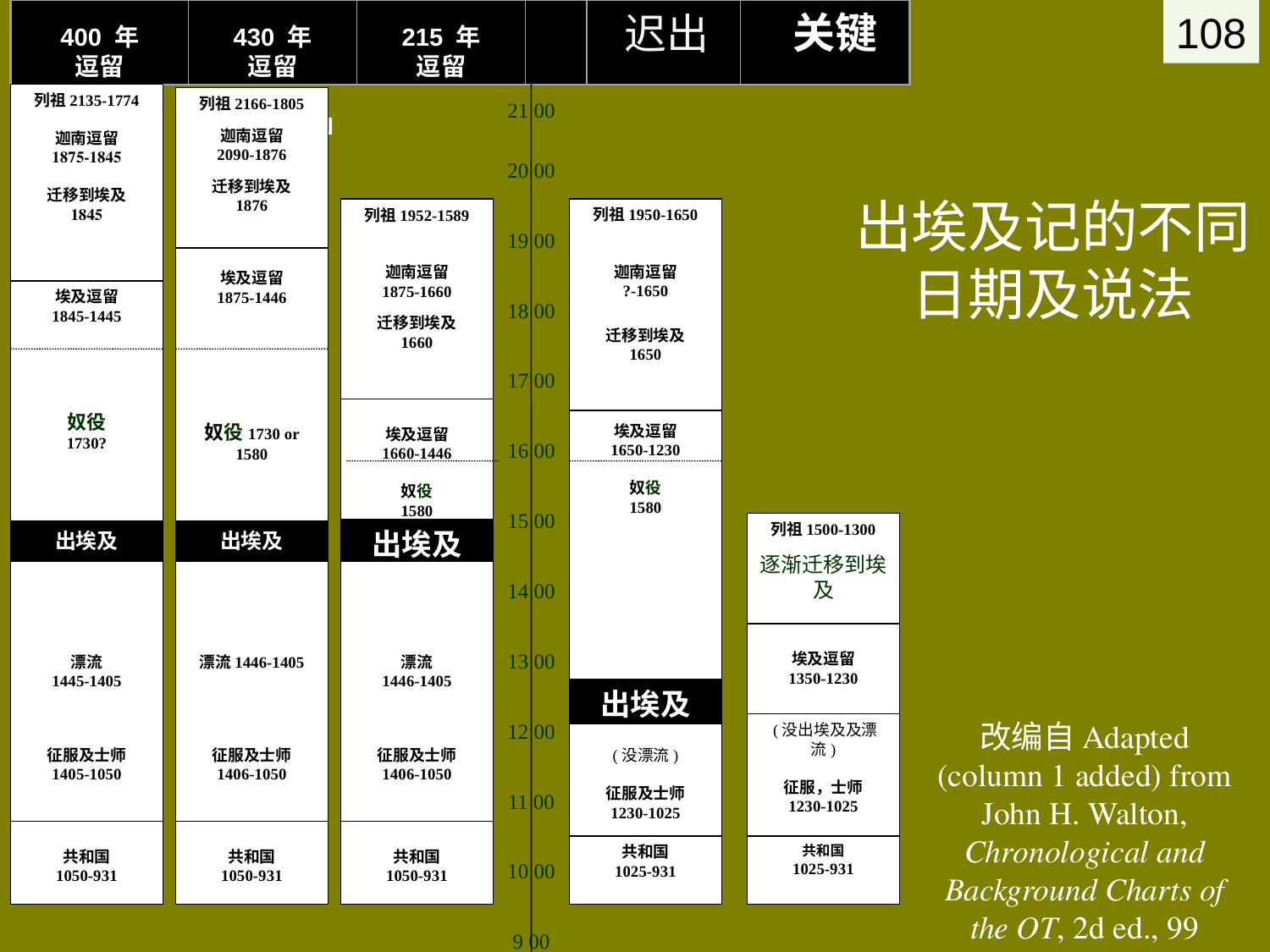

400 年
逗留

430 年
逗留
 YEAR SOJOURN

215 年
逗留

 迟出

 关键

列祖2135-1774

迦南逗留
1875-1845

迁移到埃及
1845
列祖2166-1805

迦南逗留
2090-1876

迁移到埃及
1876
21 00
20 00
列祖1952-1589

迦南逗留
1875-1660

迁移到埃及
1660
列祖1950-1650

迦南逗留
?-1650

迁移到埃及
1650
19 00

埃及逗留
1875-1446

奴役1730 or 1580
埃及逗留
1845-1445

奴役
1730?
18 00

17 00

埃及逗留
1660-1446

奴役
1580

埃及逗留
1650-1230

奴役
1580
16 00

15 00
列祖1500-1300

逐渐迁移到埃及
出埃及
出埃及
出埃及

漂流
1445-1405

征服及士师
1405-1050

漂流1446-1405

征服及士师
1406-1050

漂流
1446-1405

征服及士师
1406-1050
14 00

埃及逗留
1350-1230
13 00
出埃及

(没漂流)

征服及士师
1230-1025
12 00
 (没出埃及及漂流)

征服，士师
1230-1025
11 00

共和国
1050-931

共和国
1050-931

共和国
1050-931
共和国
1025-931
共和国
1025-931
10 00
9 00
108
# 出埃及记的不同日期及说法
改编自Adapted (column 1 added) from John H. Walton, Chronological and Background Charts of the OT, 2d ed., 99